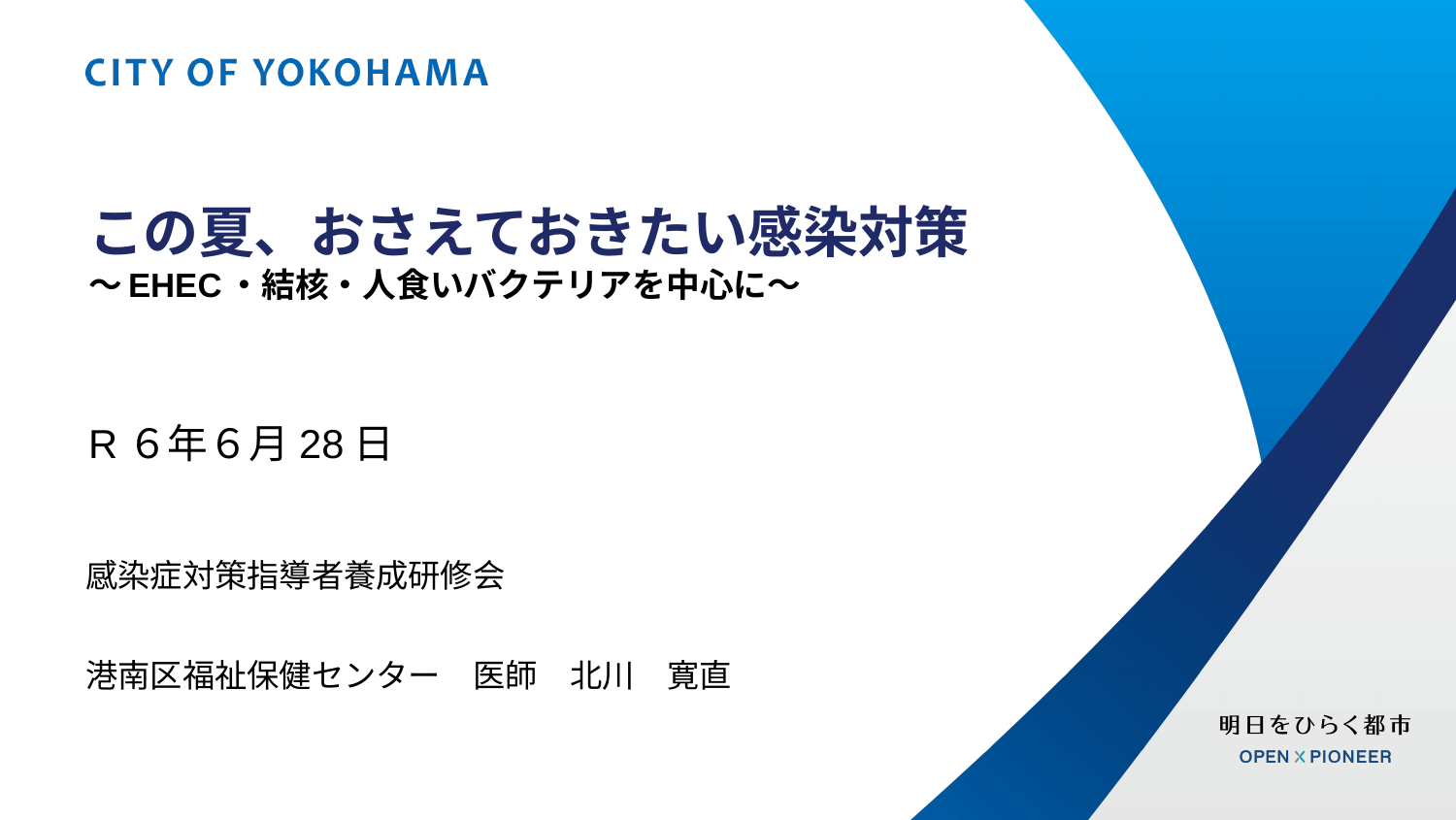

# この夏、おさえておきたい感染対策 ～EHEC・結核・人食いバクテリアを中心に～
R６年６月28日
感染症対策指導者養成研修会

港南区福祉保健センター　医師　北川　寛直